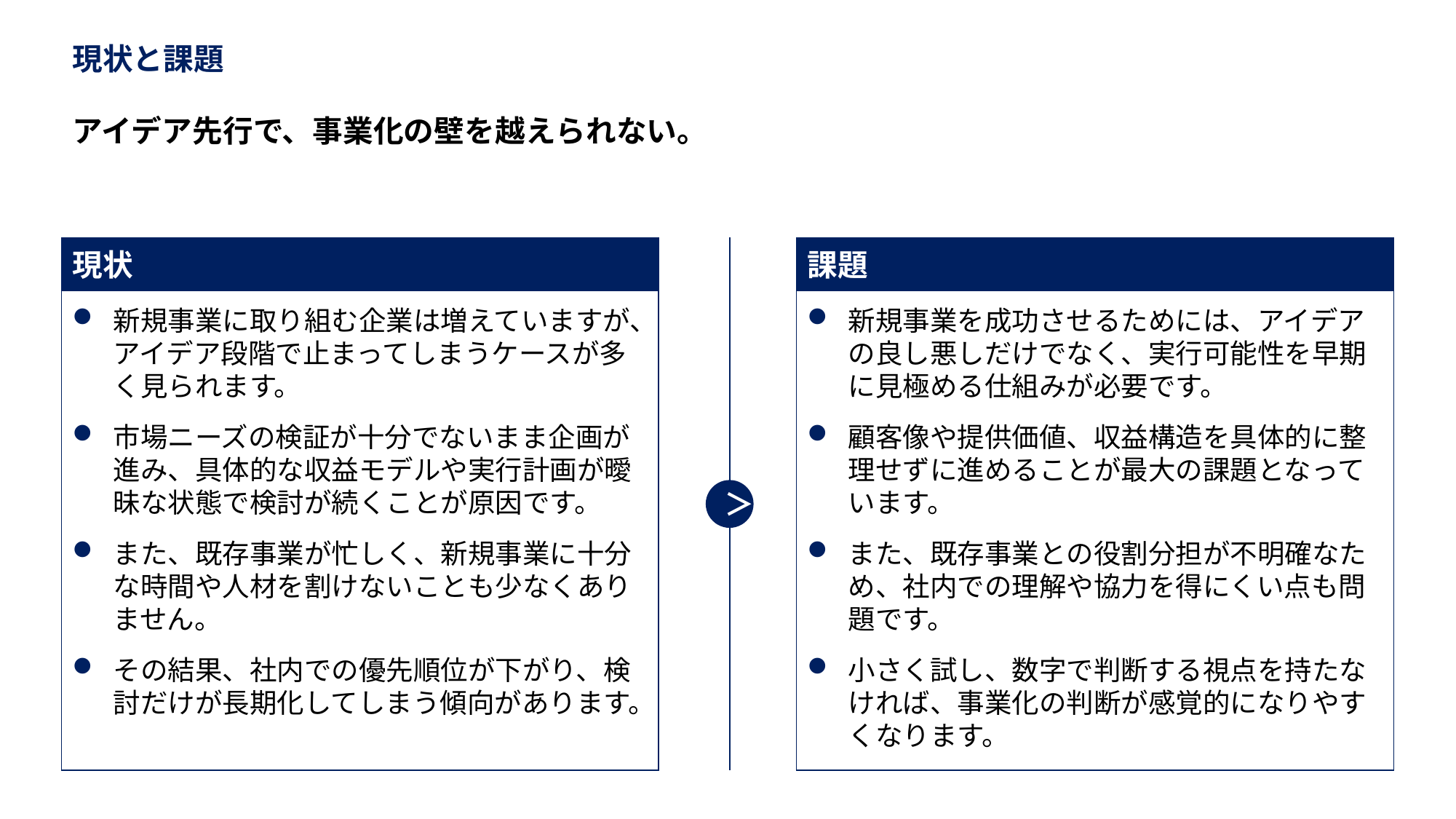

現状と課題
アイデア先行で、事業化の壁を越えられない。
現状
課題
＞
新規事業に取り組む企業は増えていますが、アイデア段階で止まってしまうケースが多く見られます。
市場ニーズの検証が十分でないまま企画が進み、具体的な収益モデルや実行計画が曖昧な状態で検討が続くことが原因です。
また、既存事業が忙しく、新規事業に十分な時間や人材を割けないことも少なくありません。
その結果、社内での優先順位が下がり、検討だけが長期化してしまう傾向があります。
新規事業を成功させるためには、アイデアの良し悪しだけでなく、実行可能性を早期に見極める仕組みが必要です。
顧客像や提供価値、収益構造を具体的に整理せずに進めることが最大の課題となっています。
また、既存事業との役割分担が不明確なため、社内での理解や協力を得にくい点も問題です。
小さく試し、数字で判断する視点を持たなければ、事業化の判断が感覚的になりやすくなります。